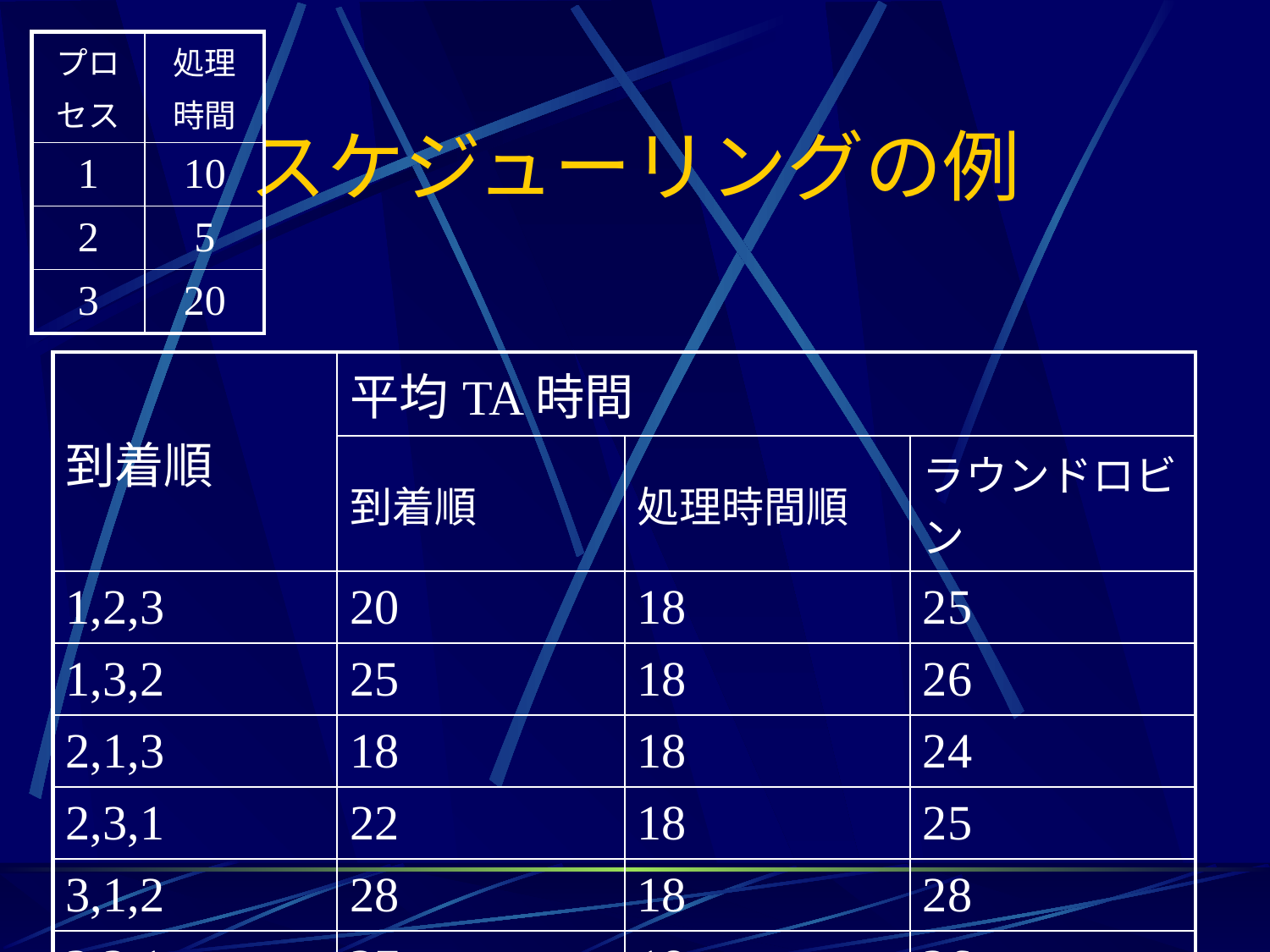

| プロ セス | 処理 時間 |
| --- | --- |
| 1 | 10 |
| 2 | 5 |
| 3 | 20 |
# スケジューリングの例
| 到着順 | 平均TA時間 |  |  |
| --- | --- | --- | --- |
|  | 到着順 | 処理時間順 | ラウンドロビン |
| 1,2,3 | 20 | 18 | 25 |
| 1,3,2 | 25 | 18 | 26 |
| 2,1,3 | 18 | 18 | 24 |
| 2,3,1 | 22 | 18 | 25 |
| 3,1,2 | 28 | 18 | 28 |
| 3,2,1 | 27 | 18 | 26 |